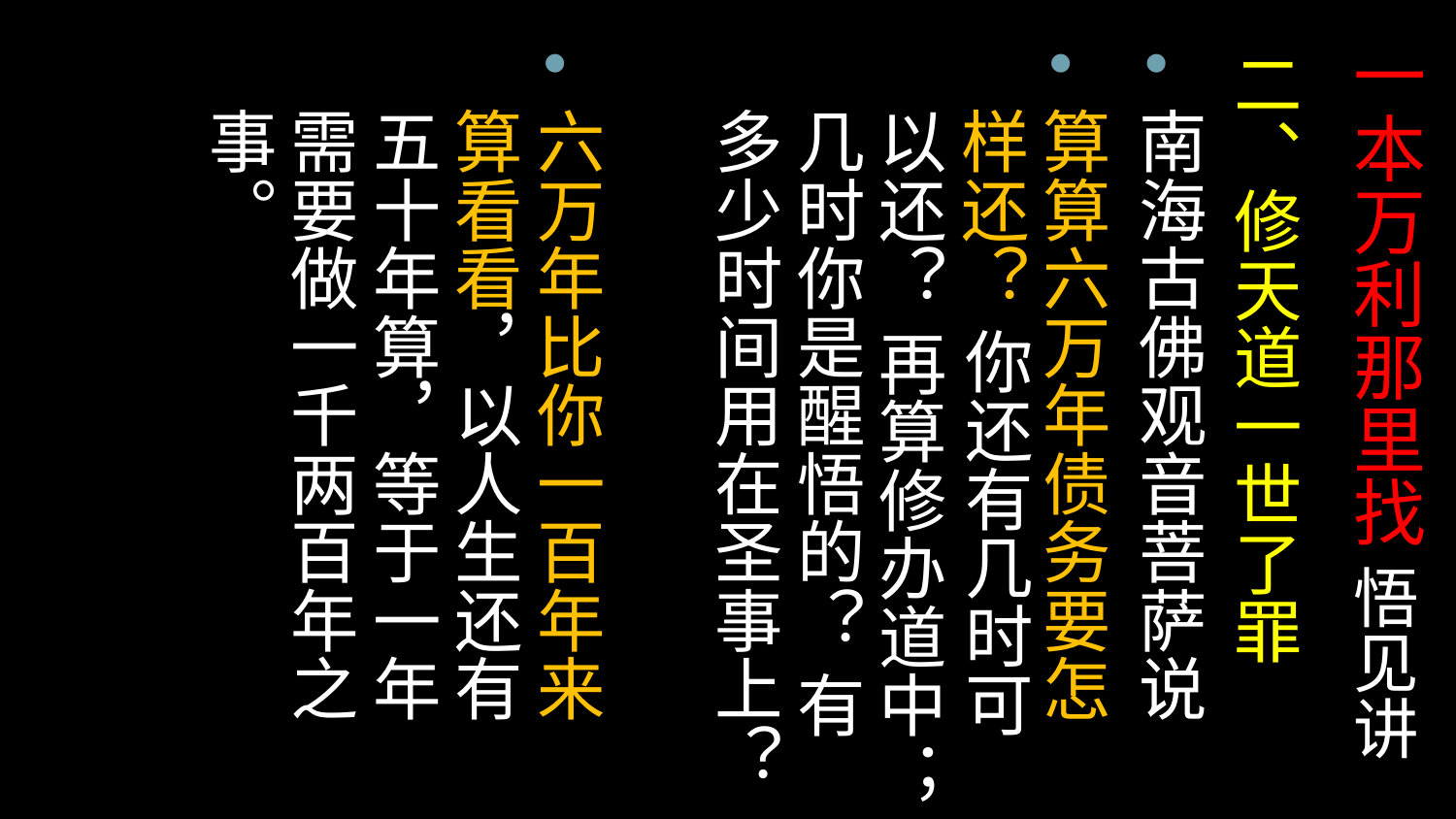

# 一本万利那里找 悟见讲
二、修天道一世了罪
南海古佛观音菩萨说
算算六万年债务要怎样还？ 你还有几时可以还？ 再算修办道中；几时你是醒悟的？ 有多少时间用在圣事上？
六万年比你一百年来算看看，以人生还有五十年算，等于一年需要做一千两百年之事。